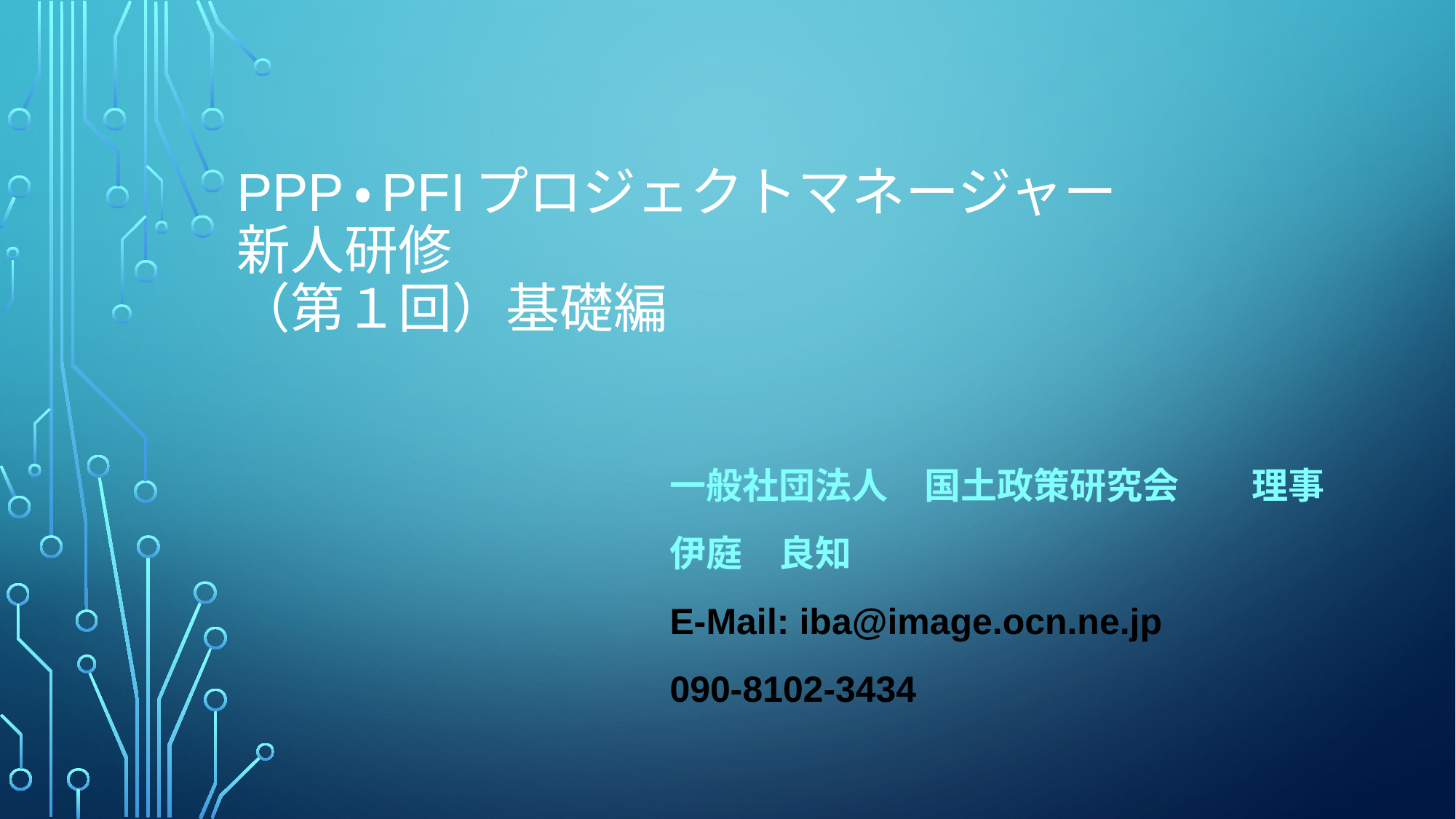

# PPP・PFIプロジェクトマネージャー 新人研修 （第１回）基礎編
一般社団法人　国土政策研究会　　理事
伊庭　良知
E-Mail: iba@image.ocn.ne.jp
090-8102-3434